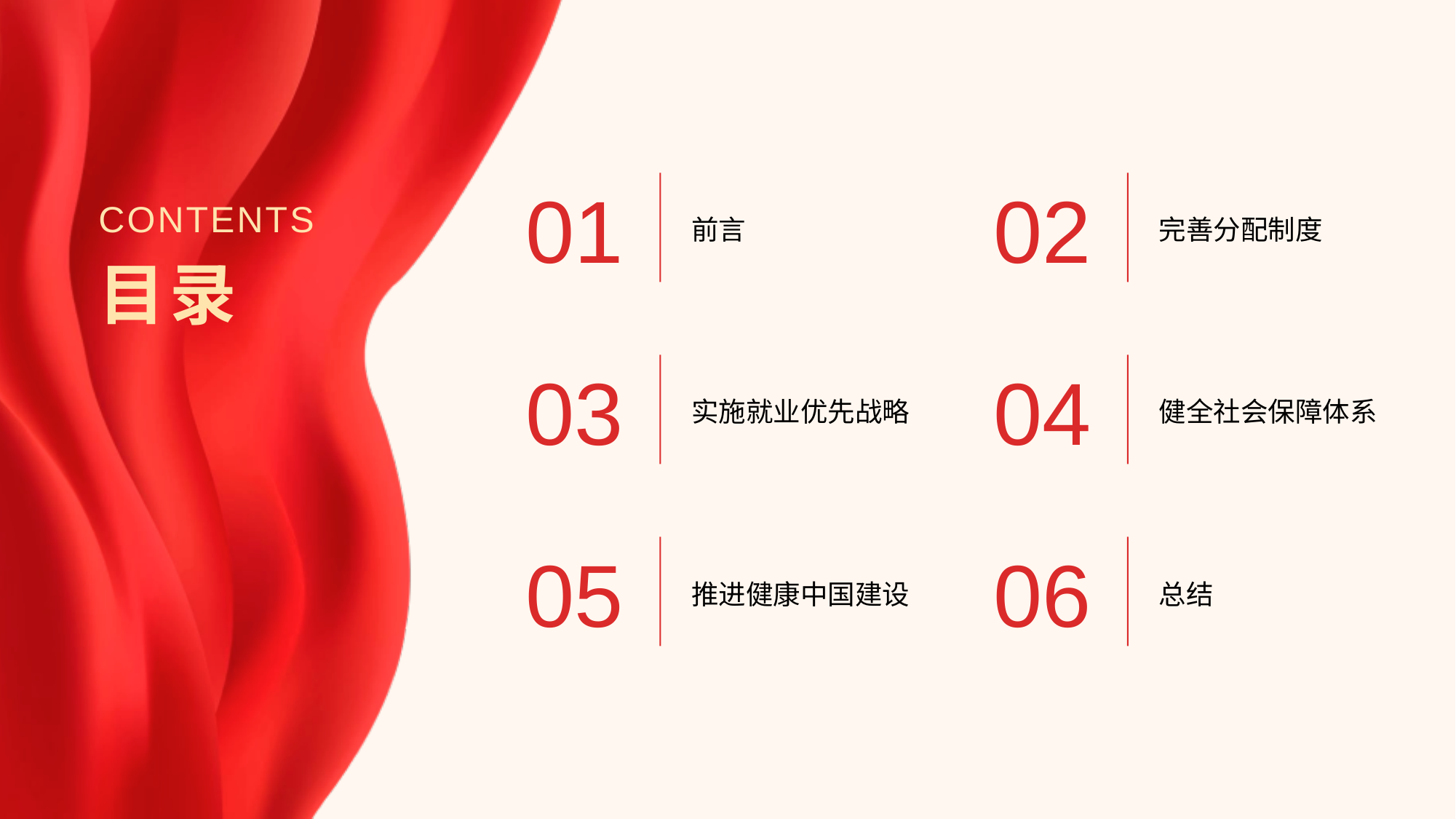

01
02

前言

完善分配制度
03
04

实施就业优先战略

健全社会保障体系
05
06

推进健康中国建设

总结
CONTENTS
目录